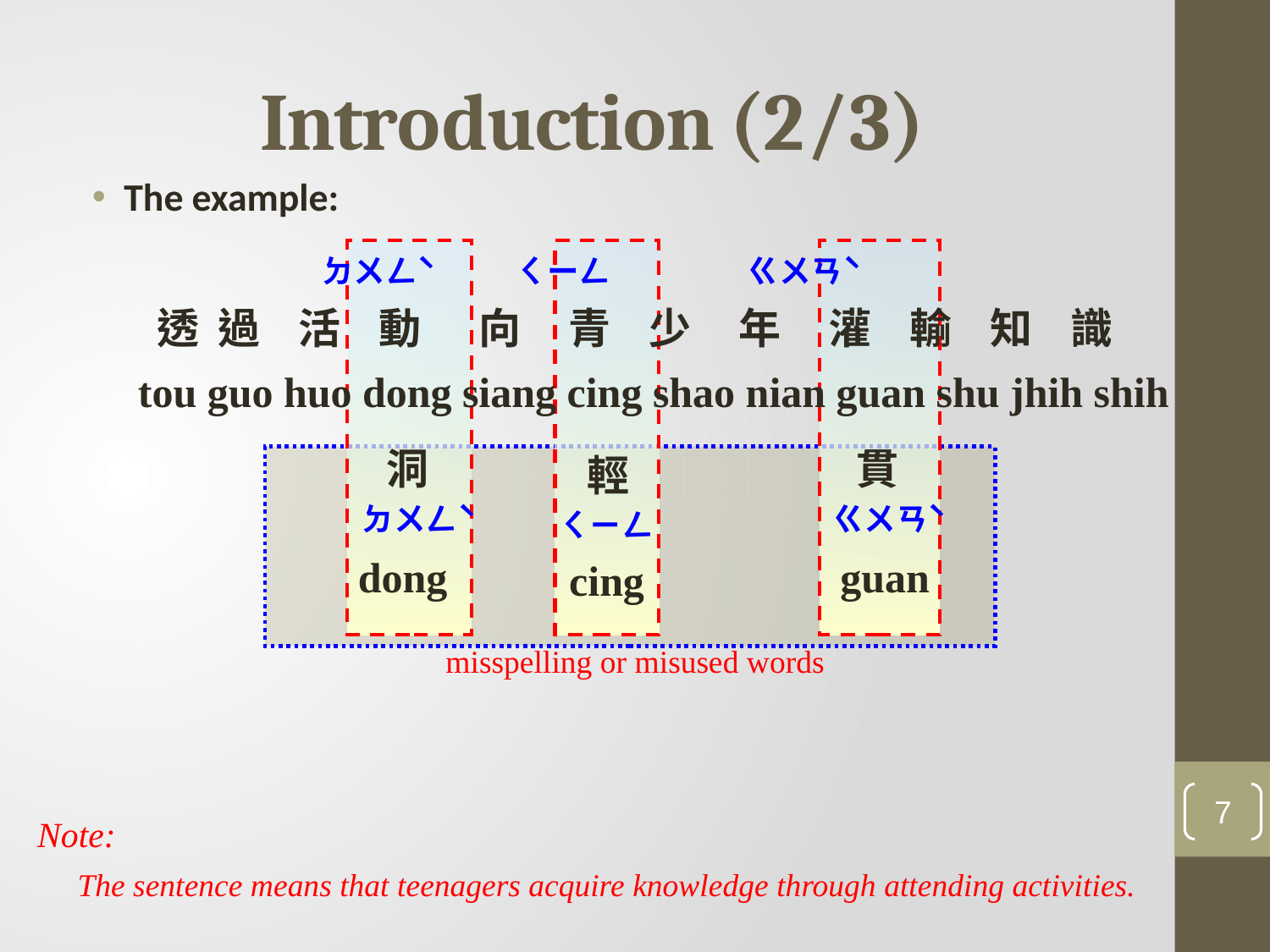

# Introduction (2/3)
The example:

                          ㄉㄨㄥˋ           ㄑーㄥ                   ㄍㄨㄢˋ
  透  過    活    動      向     青    少     年     灌    輸    知    識
 tou guo huo dong siang cing shao nian guan shu jhih shih
   洞
 ㄉㄨㄥˋ
 dong
   貫
 ㄍㄨㄢˋ
guan
  輕
ㄑㄧㄥ
 cing

misspelling or misused words
7
Note:
     The sentence means that teenagers acquire knowledge through attending activities.